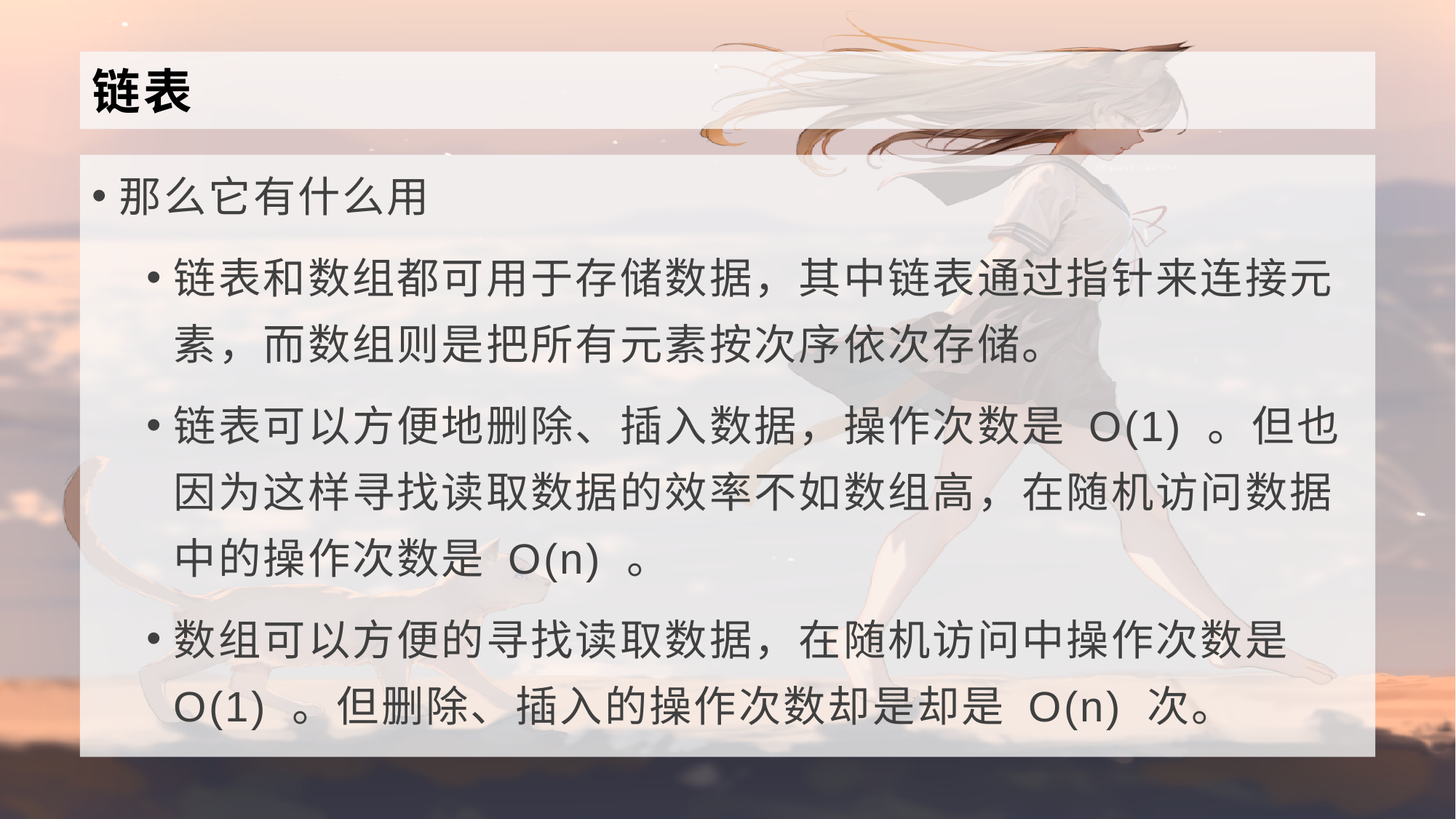

# 链表
那么它有什么用
链表和数组都可用于存储数据，其中链表通过指针来连接元素，而数组则是把所有元素按次序依次存储。
链表可以方便地删除、插入数据，操作次数是 O(1) 。但也因为这样寻找读取数据的效率不如数组高，在随机访问数据中的操作次数是 O(n) 。
数组可以方便的寻找读取数据，在随机访问中操作次数是 O(1) 。但删除、插入的操作次数却是却是 O(n) 次。